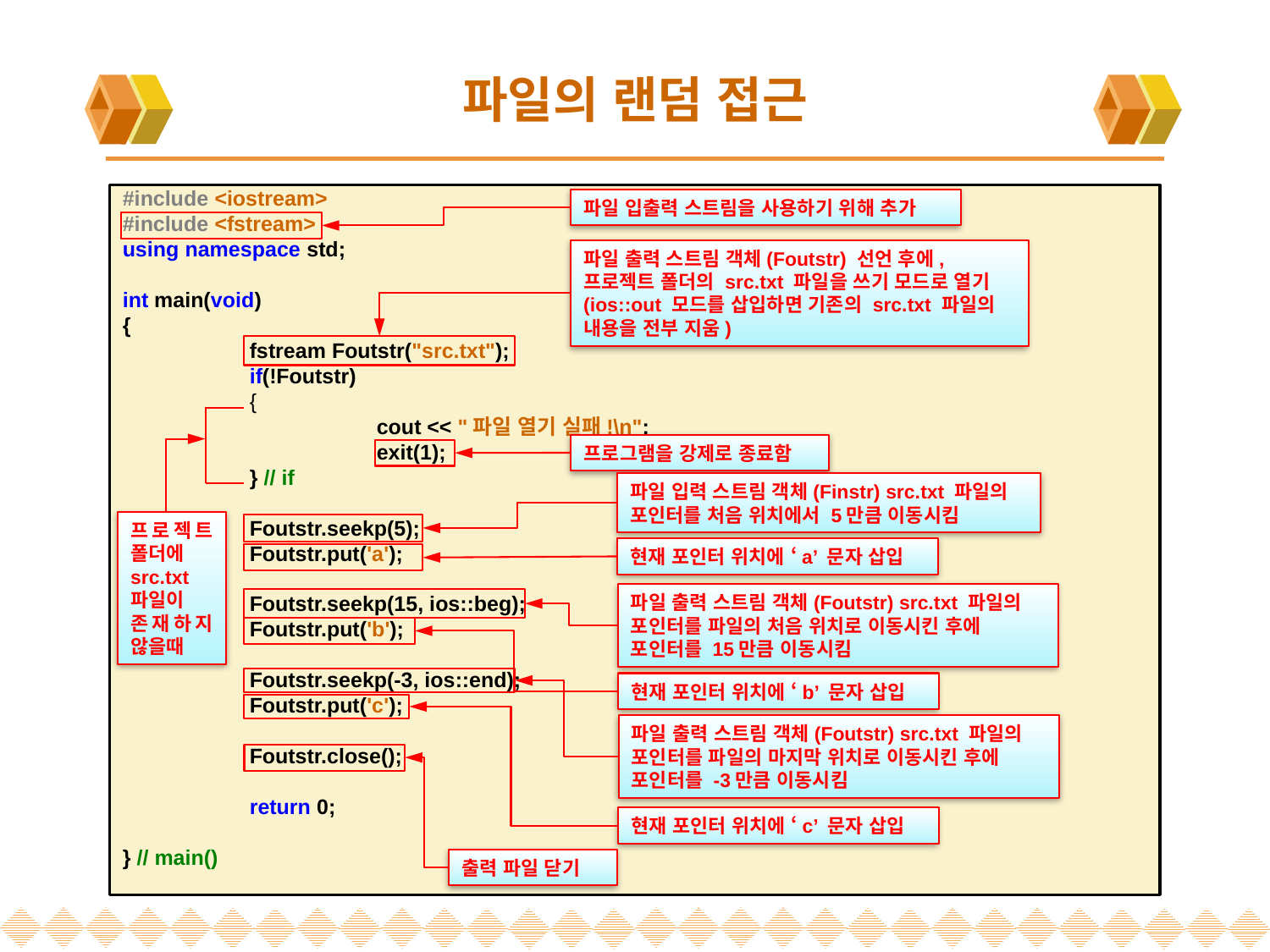

# 파일의 랜덤 접근
#include <iostream>
#include <fstream>
using namespace std;

int main(void)
{
	fstream Foutstr("src.txt");
	if(!Foutstr)
	{
		cout << "파일 열기 실패!\n";
		exit(1);
	} // if

	Foutstr.seekp(5);
	Foutstr.put('a');

	Foutstr.seekp(15, ios::beg);
	Foutstr.put('b');

	Foutstr.seekp(-3, ios::end);
	Foutstr.put('c');

	Foutstr.close();

	return 0;

} // main()

파일 입출력 스트림을 사용하기 위해 추가

파일 출력 스트림 객체(Foutstr) 선언 후에,
프로젝트 폴더의 src.txt 파일을 쓰기 모드로 열기
(ios::out 모드를 삽입하면 기존의 src.txt 파일의
내용을 전부 지움)

프로그램을 강제로 종료함

파일 입력 스트림 객체(Finstr) src.txt 파일의
포인터를 처음 위치에서 5만큼 이동시킴
프로젝트 폴더에
src.txt 파일이
존재하지 않을때

현재 포인터 위치에 ‘a’ 문자 삽입

파일 출력 스트림 객체(Foutstr) src.txt 파일의
포인터를 파일의 처음 위치로 이동시킨 후에
포인터를 15만큼 이동시킴

현재 포인터 위치에 ‘b’ 문자 삽입

파일 출력 스트림 객체(Foutstr) src.txt 파일의
포인터를 파일의 마지막 위치로 이동시킨 후에
포인터를 -3만큼 이동시킴

현재 포인터 위치에 ‘c’ 문자 삽입
출력 파일 닫기